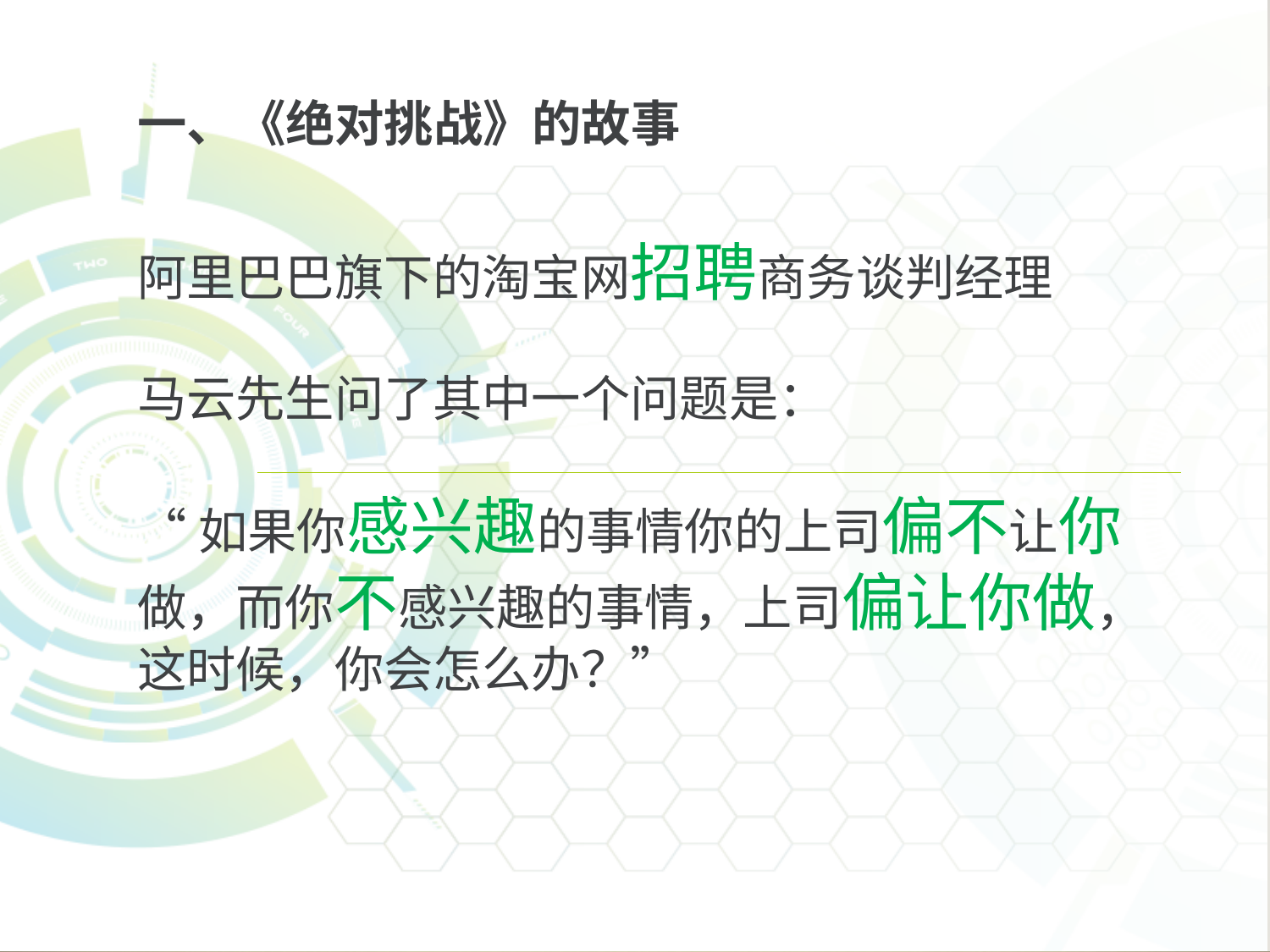

一、《绝对挑战》的故事
阿里巴巴旗下的淘宝网招聘商务谈判经理

马云先生问了其中一个问题是：

“如果你感兴趣的事情你的上司偏不让你做，而你不感兴趣的事情，上司偏让你做，这时候，你会怎么办？”
#